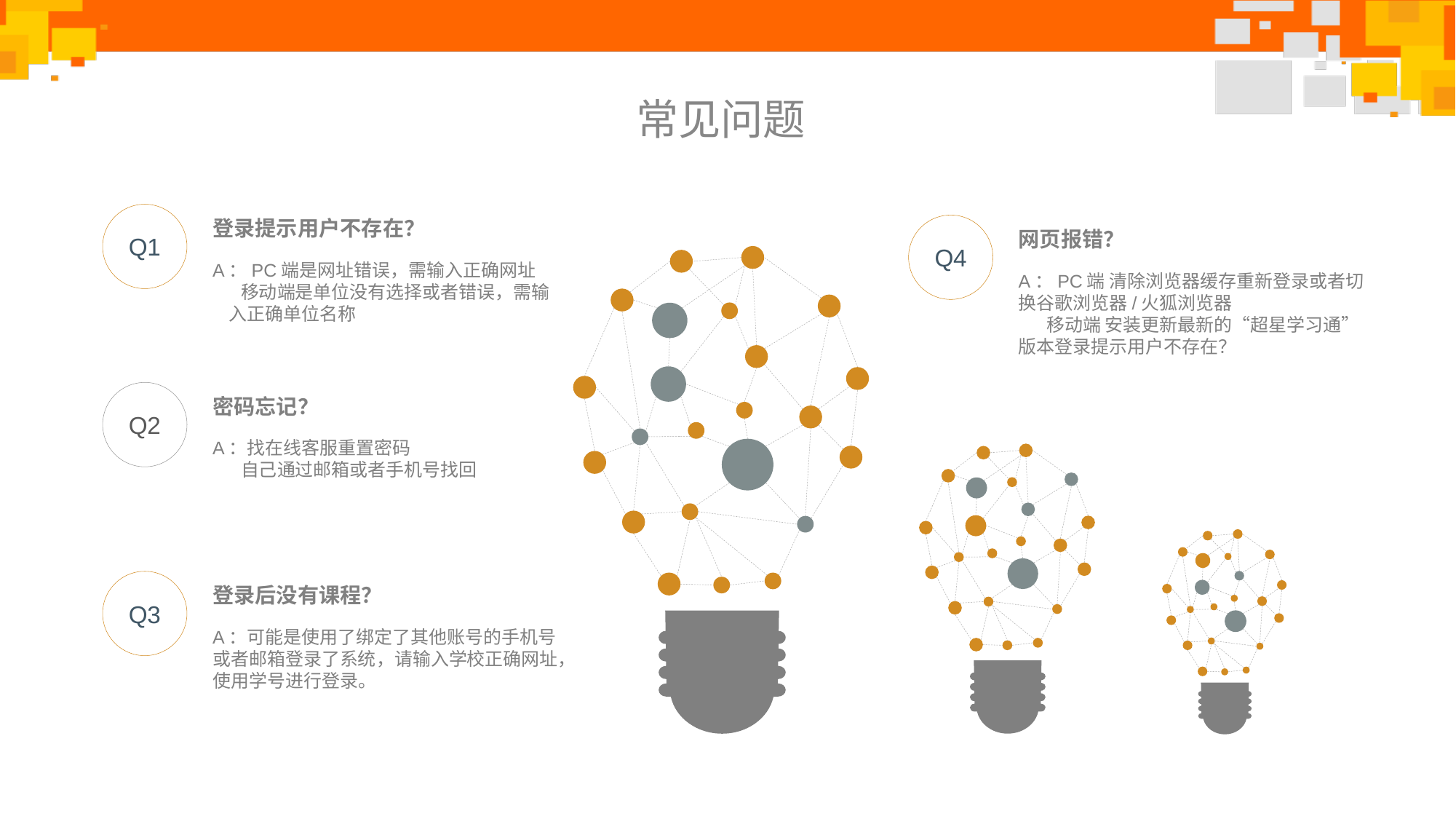

常见问题
Q1
登录提示用户不存在？

A：PC端是网址错误，需输入正确网址
      移动端是单位没有选择或者错误，需输       入正确单位名称
Q4
网页报错？

A：PC端 清除浏览器缓存重新登录或者切换谷歌浏览器/火狐浏览器
      移动端 安装更新最新的“超星学习通”版本登录提示用户不存在？

Q2
密码忘记？

A：找在线客服重置密码
      自己通过邮箱或者手机号找回

Q3

登录后没有课程？

A：可能是使用了绑定了其他账号的手机号或者邮箱登录了系统，请输入学校正确网址，使用学号进行登录。